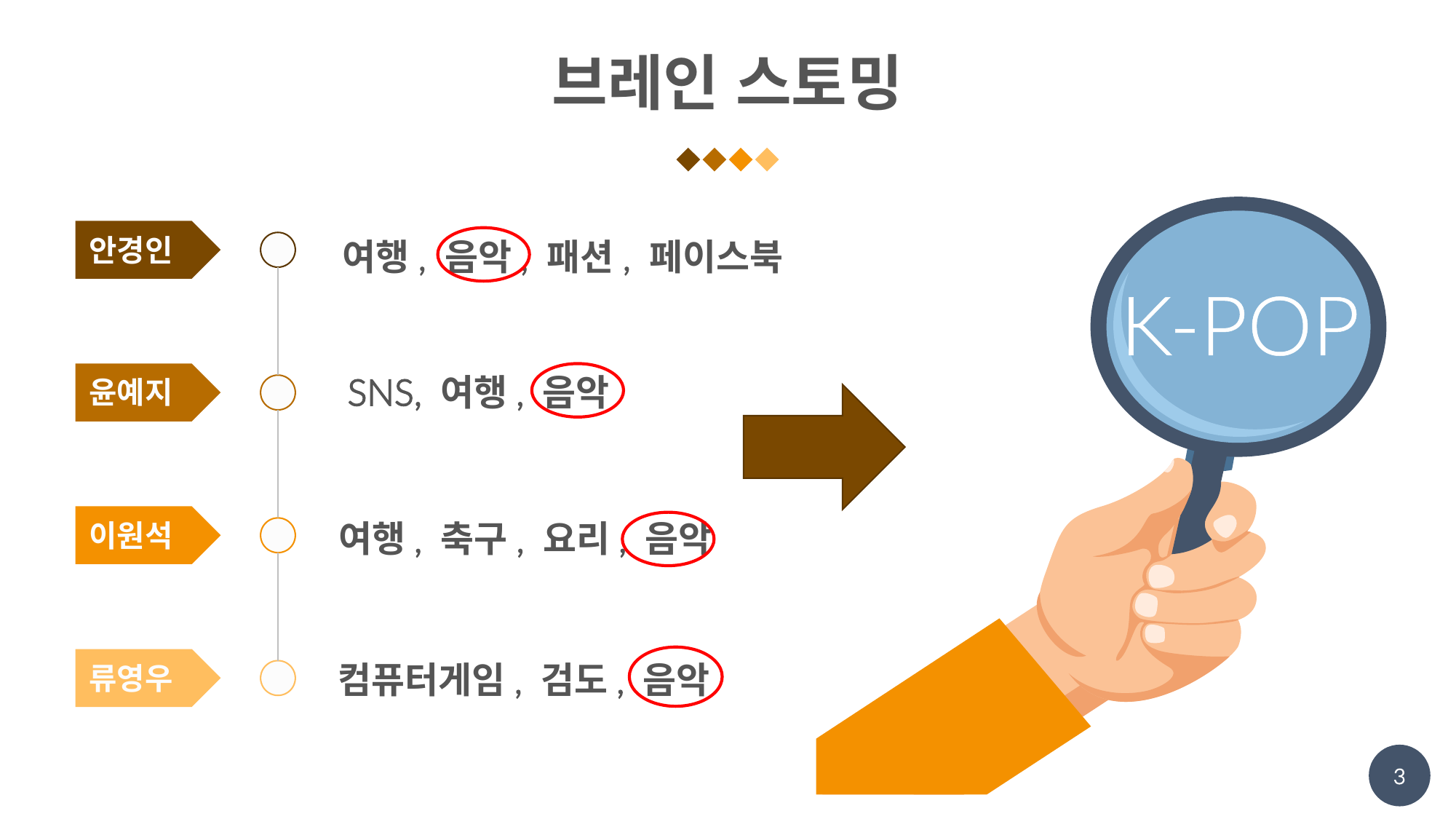

# 브레인 스토밍

안경인

여행, 음악, 패션, 페이스북

   SNS, 여행, 음악

윤예지

이원석

여행, 축구, 요리, 음악

류영우

컴퓨터게임, 검도, 음악

K-POP

3